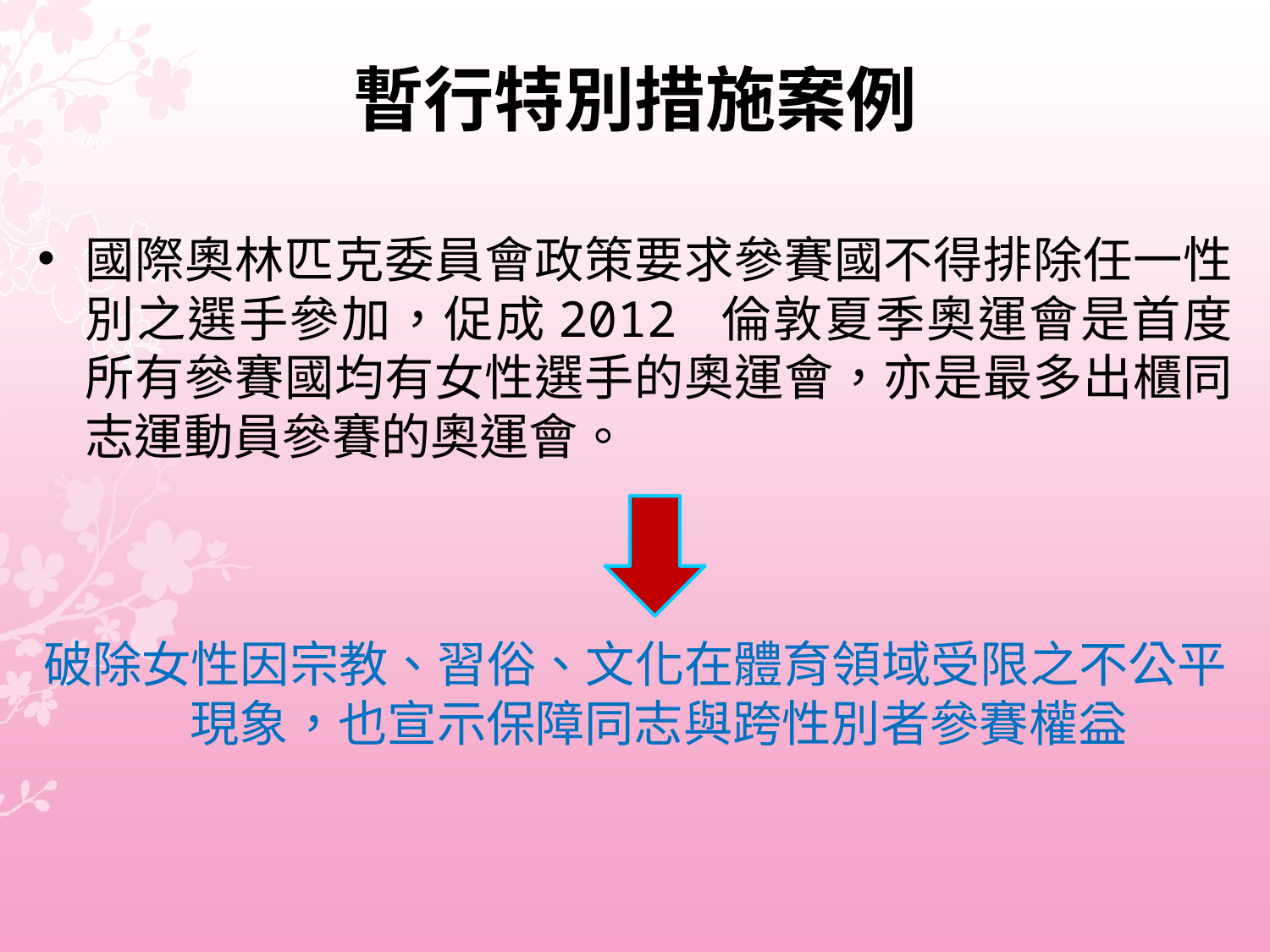

# 暫行特別措施案例
國際奧林匹克委員會政策要求參賽國不得排除任一性別之選手參加，促成2012 倫敦夏季奧運會是首度所有參賽國均有女性選手的奧運會，亦是最多出櫃同志運動員參賽的奧運會。

破除女性因宗教、習俗、文化在體育領域受限之不公平現象，也宣示保障同志與跨性別者參賽權益